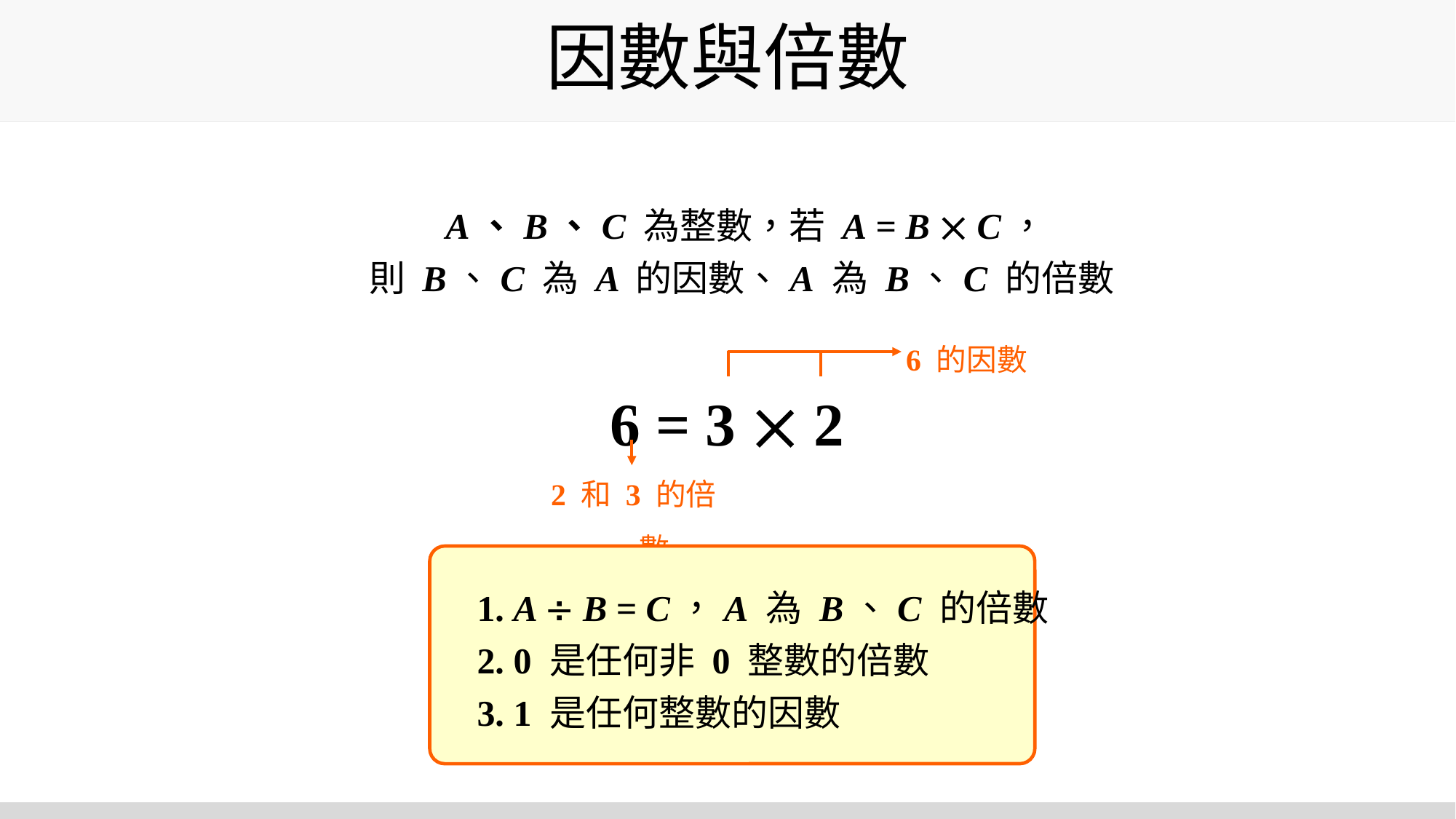

# 因數與倍數
A、B、C 為整數，若 A = B × C，
則 B、C 為 A 的因數、A 為 B、C 的倍數
6 的因數
6 = 3 × 2
2 和 3 的倍數
1. A ÷ B = C，A 為 B、C 的倍數
2. 0 是任何非 0 整數的倍數
3. 1 是任何整數的因數